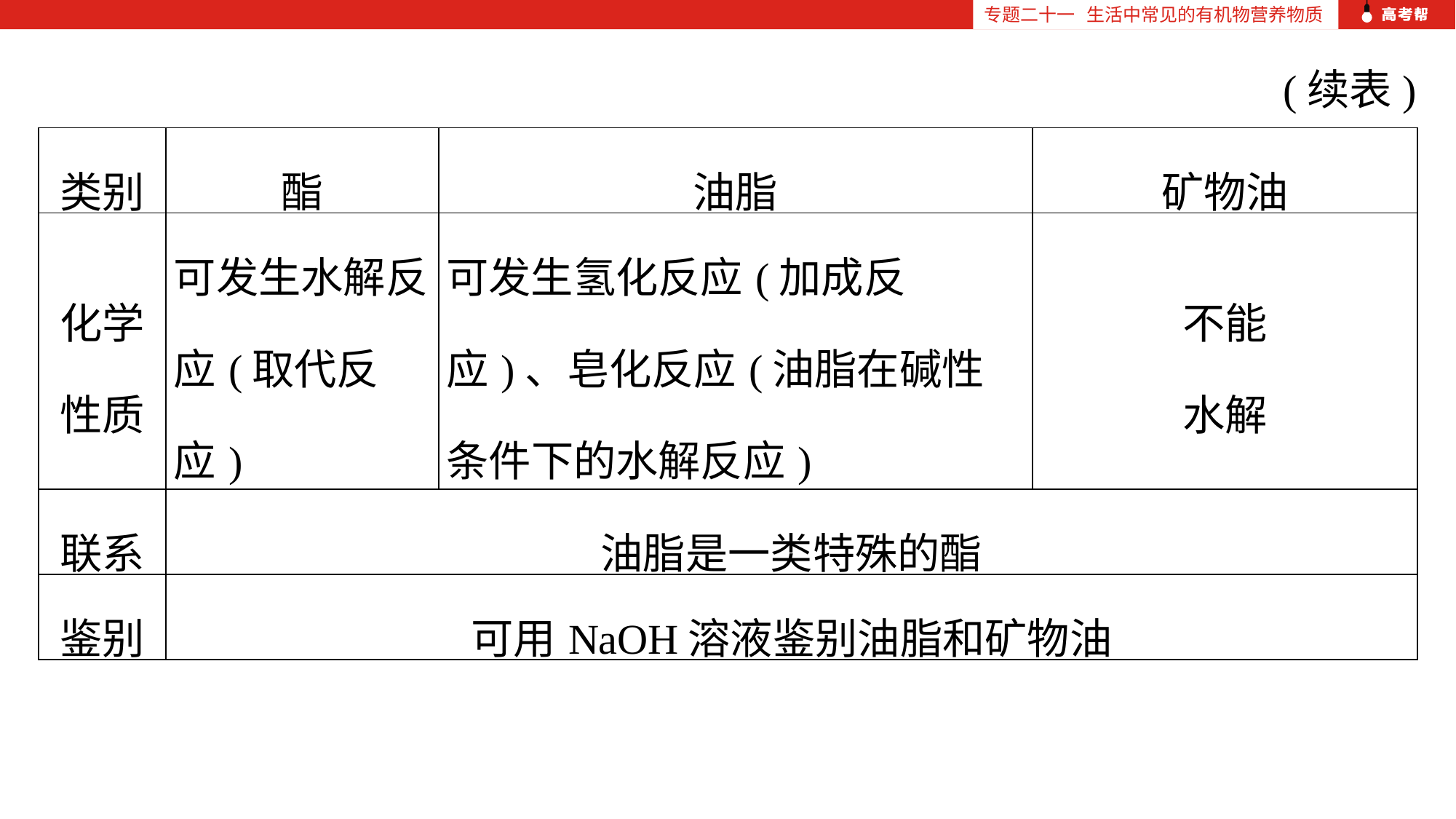

专题二十一   生活中常见的有机物营养物质
(续表)
| 类别 | 酯 | 油脂 | 矿物油 |
| --- | --- | --- | --- |
| 化学 性质 | 可发生水解反应(取代反应) | 可发生氢化反应(加成反应)、皂化反应(油脂在碱性条件下的水解反应) | 不能 水解 |
| 联系 | 油脂是一类特殊的酯 |  |  |
| 鉴别 | 可用NaOH溶液鉴别油脂和矿物油 |  |  |